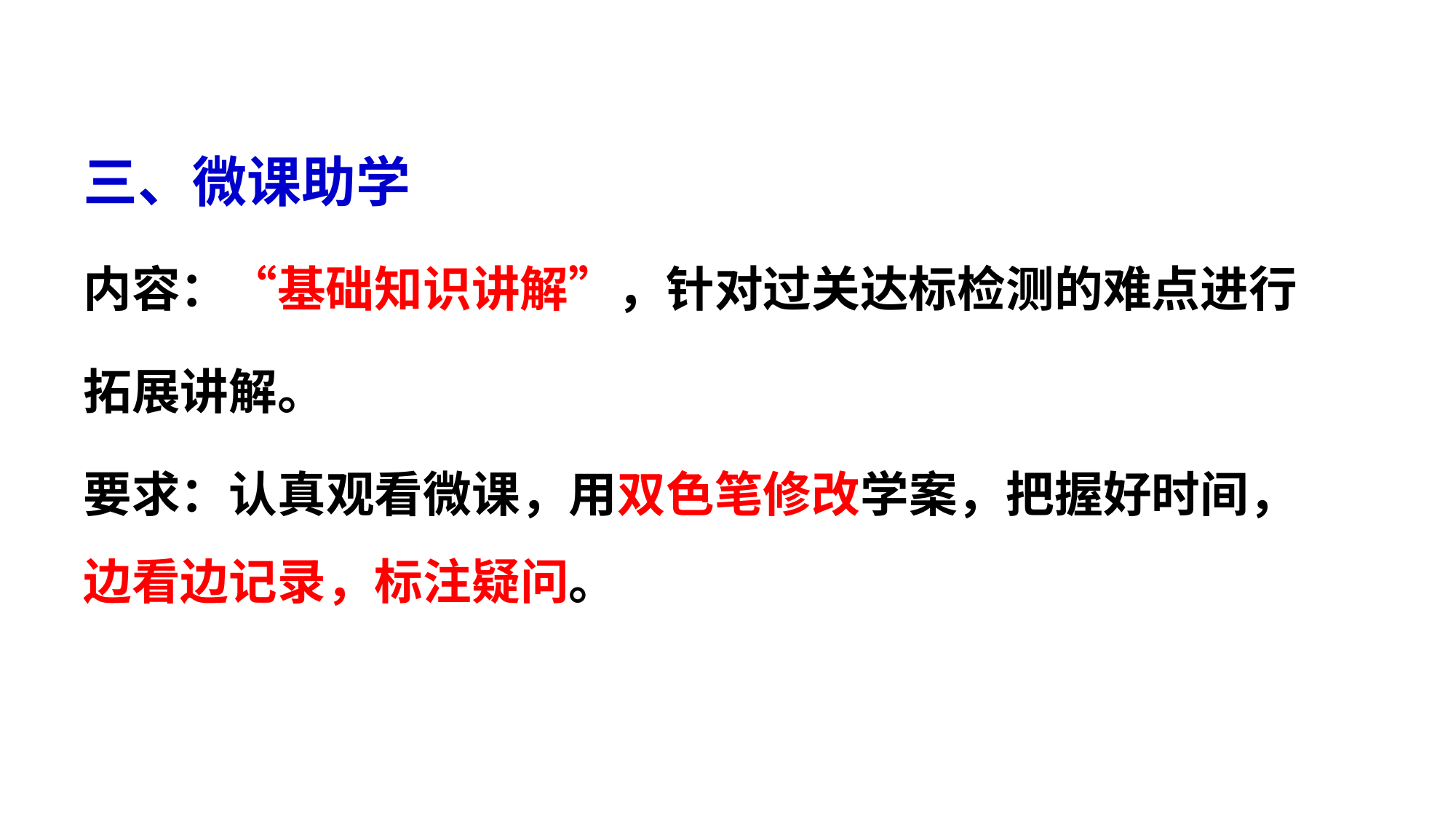

#
三、微课助学
内容：“基础知识讲解”，针对过关达标检测的难点进行
拓展讲解。
要求：认真观看微课，用双色笔修改学案，把握好时间，边看边记录，标注疑问。